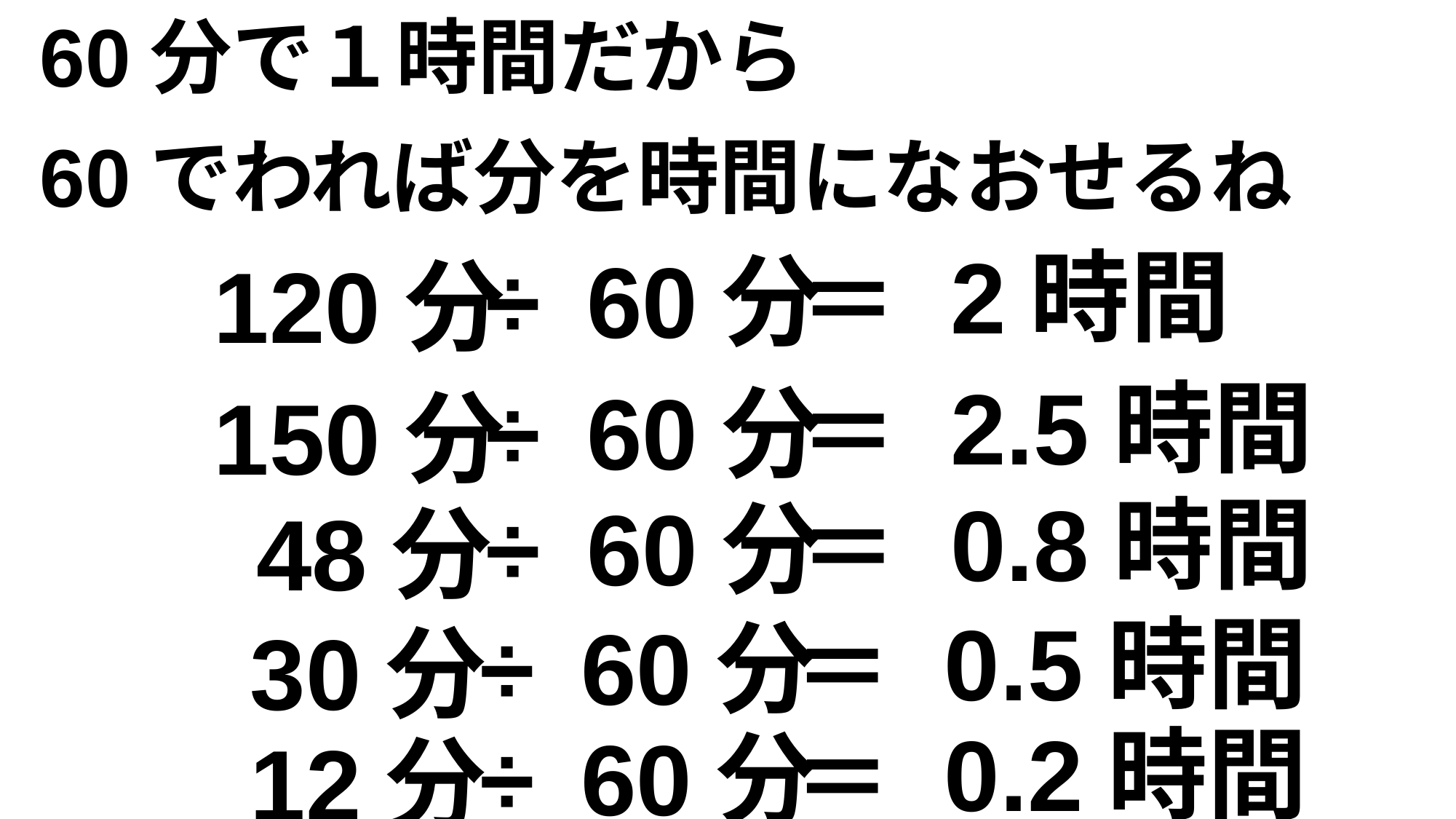

60分で１時間だから
60でわれば分を時間になおせるね
2時間
60分
＝
÷
120分
2.5時間
60分
＝
÷
150分
0.8時間
60分
＝
÷
48分
0.5時間
60分
＝
÷
30分
0.2時間
60分
＝
÷
12分